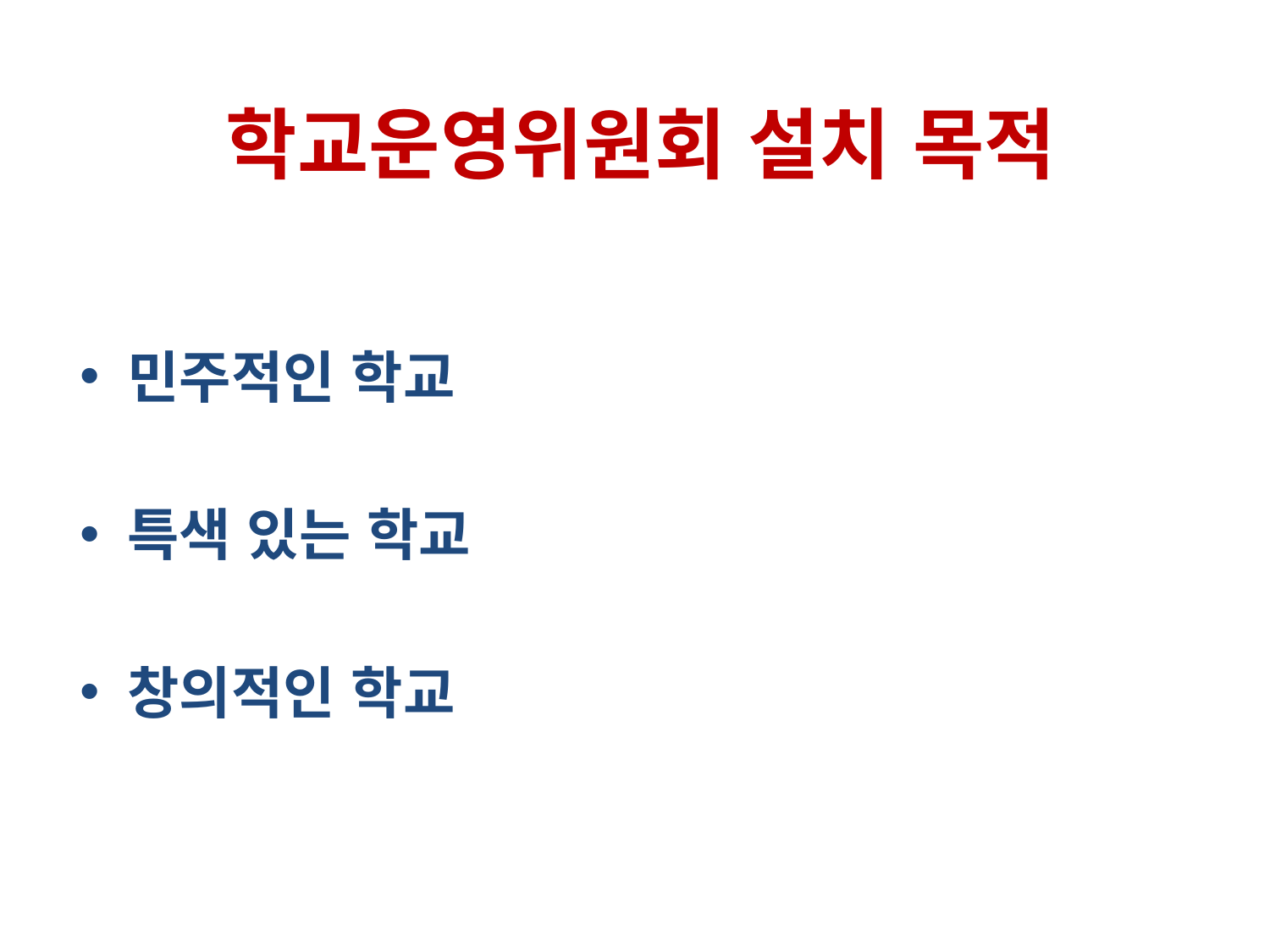

# 학교운영위원회 설치 목적

민주적인 학교

특색 있는 학교

창의적인 학교